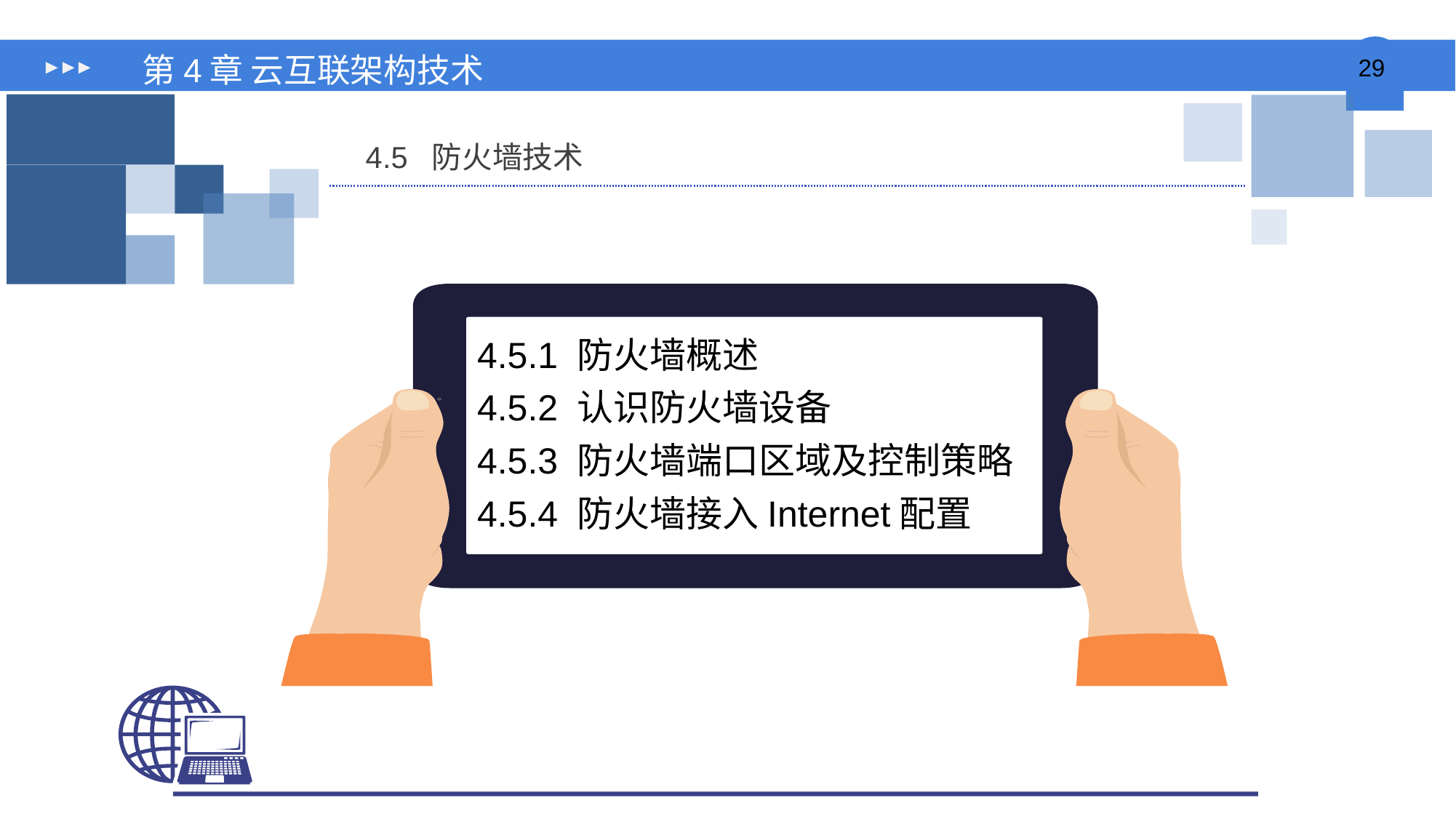

# 第4章 云互联架构技术
4.5  防火墙技术

4.5.1 防火墙概述
4.5.2 认识防火墙设备
4.5.3 防火墙端口区域及控制策略
4.5.4 防火墙接入Internet配置